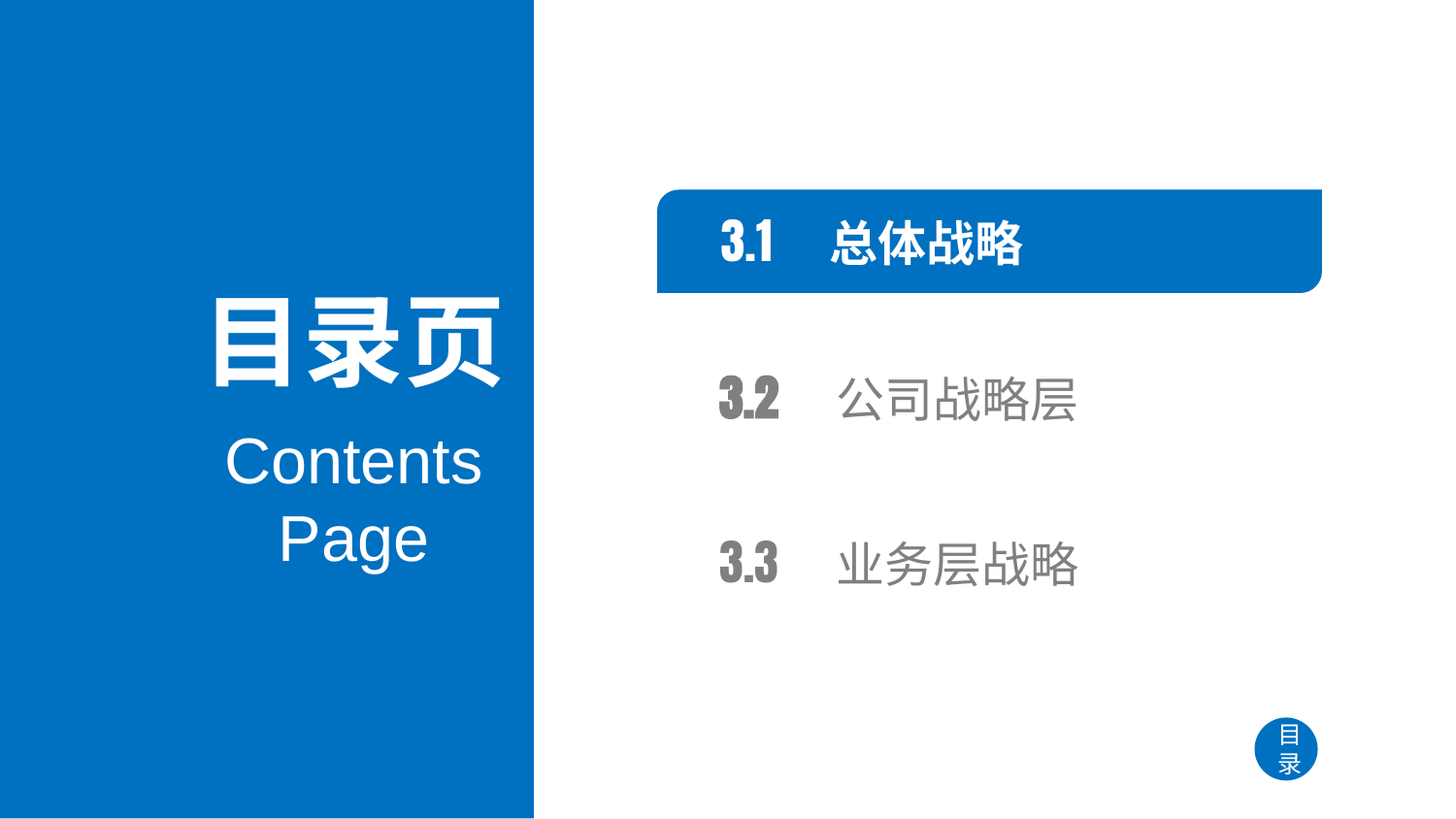

# 过渡页

3.1    总体战略
目录页
3.2    公司战略层
Contents Page
3.3    业务层战略
目录
39